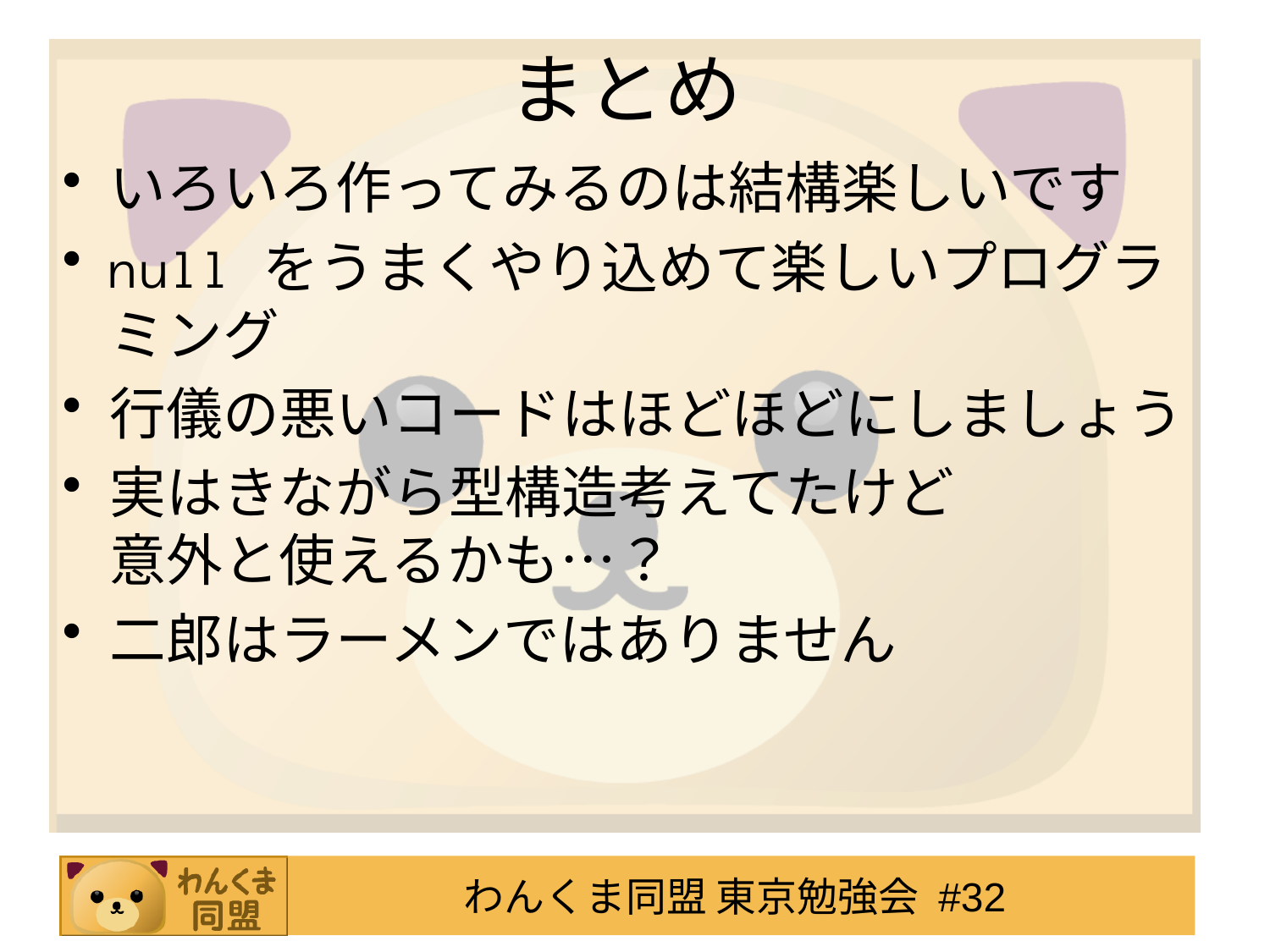

まとめ
いろいろ作ってみるのは結構楽しいです
null をうまくやり込めて楽しいプログラミング
行儀の悪いコードはほどほどにしましょう
実はきながら型構造考えてたけど
意外と使えるかも…？
二郎はラーメンではありません